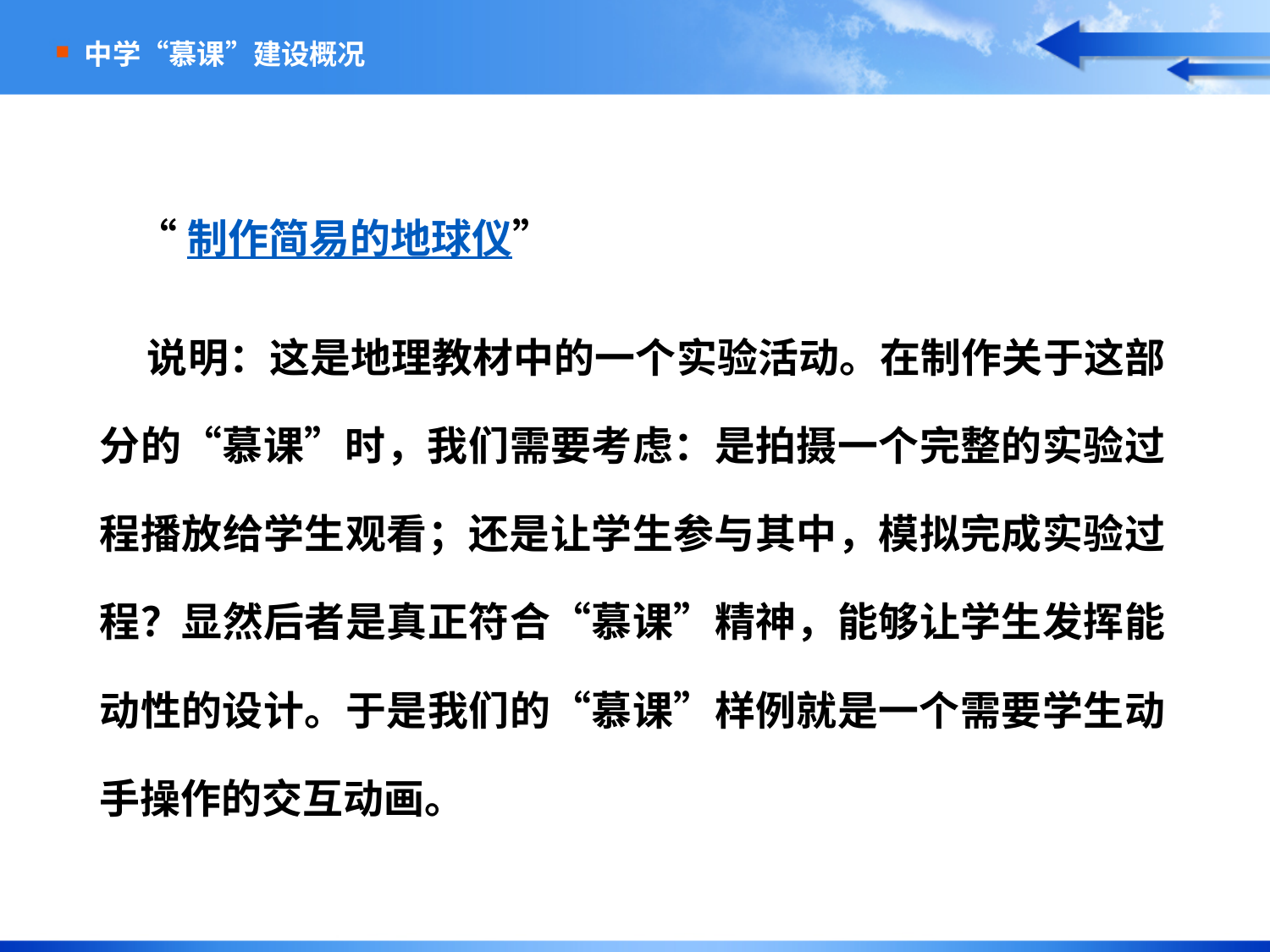

中学“慕课”建设概况
    “制作简易的地球仪”
    说明：这是地理教材中的一个实验活动。在制作关于这部分的“慕课”时，我们需要考虑：是拍摄一个完整的实验过程播放给学生观看；还是让学生参与其中，模拟完成实验过程？显然后者是真正符合“慕课”精神，能够让学生发挥能动性的设计。于是我们的“慕课”样例就是一个需要学生动手操作的交互动画。